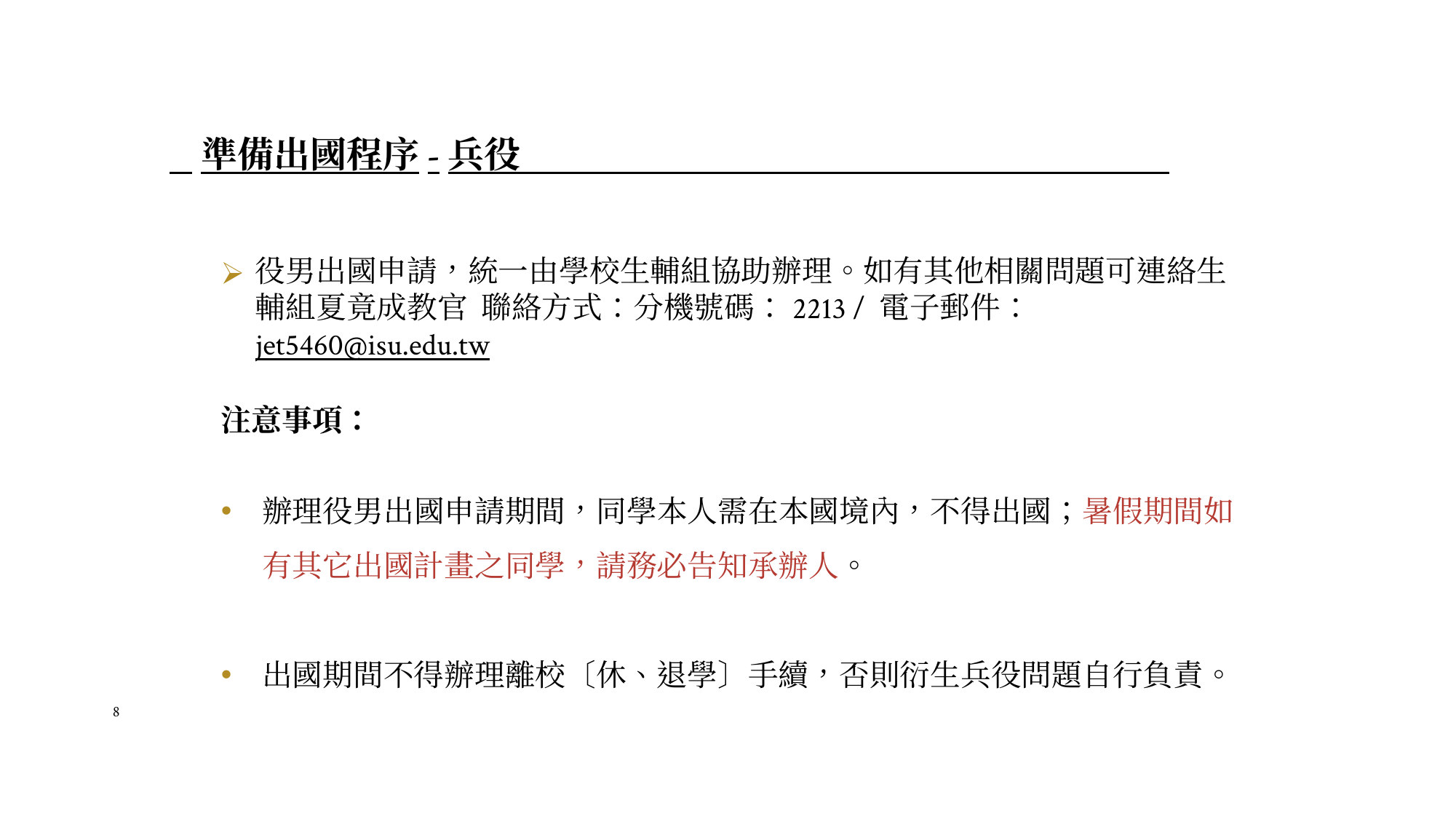

準備出國程序-兵役
役男出國申請，統一由學校生輔組協助辦理。如有其他相關問題可連絡生輔組夏竟成教官  聯絡方式：分機號碼：2213 / 電子郵件：  jet5460@isu.edu.tw

注意事項：

辦理役男出國申請期間，同學本人需在本國境內，不得出國；暑假期間如有其它出國計畫之同學，請務必告知承辦人。

出國期間不得辦理離校〔休、退學〕手續，否則衍生兵役問題自行負責。
8